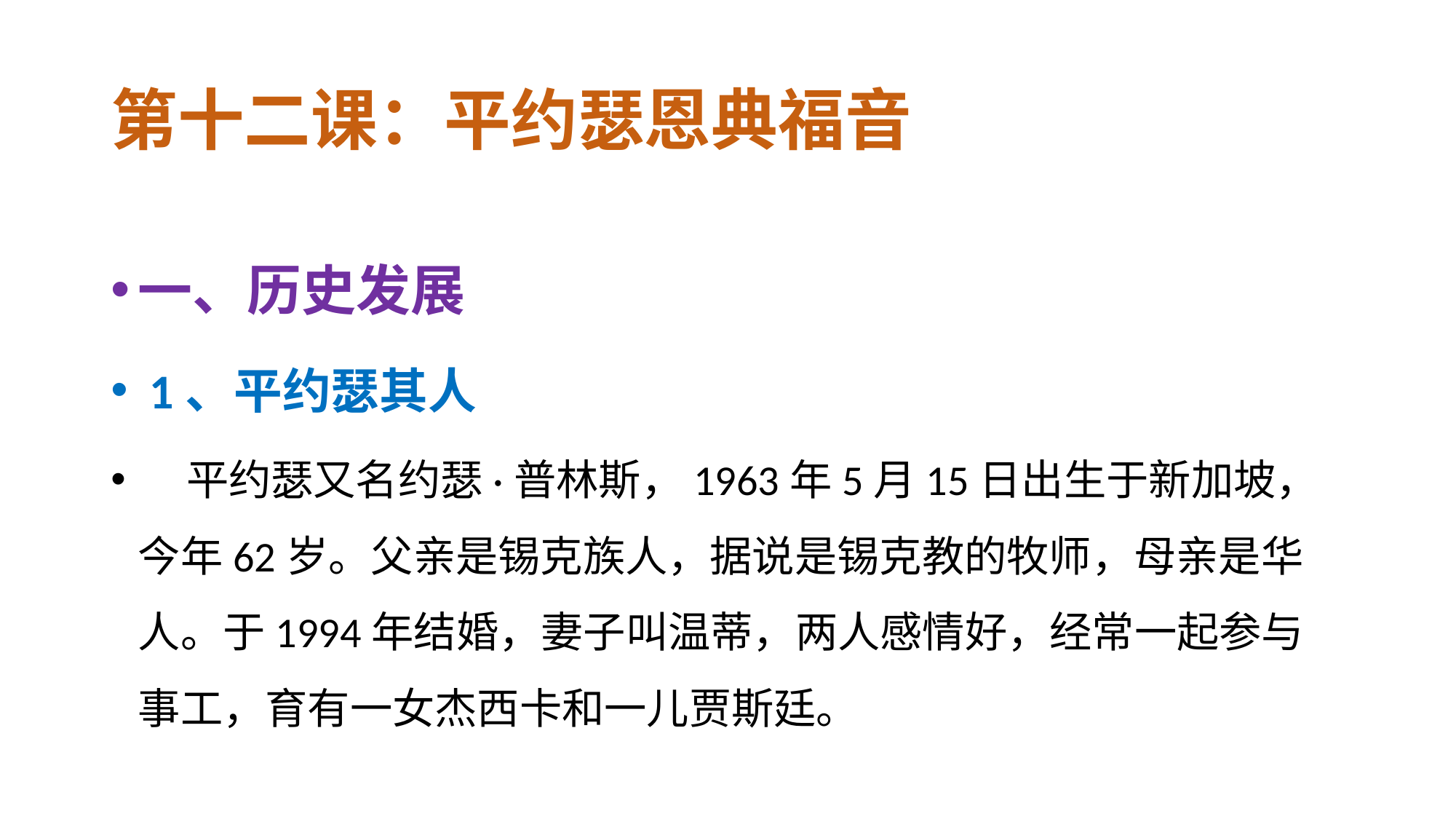

# 第十二课：平约瑟恩典福音
一、历史发展
 1、平约瑟其人
    平约瑟又名约瑟·普林斯，1963年5月15日出生于新加坡，今年62岁。父亲是锡克族人，据说是锡克教的牧师，母亲是华人。于1994年结婚，妻子叫温蒂，两人感情好，经常一起参与事工，育有一女杰西卡和一儿贾斯廷。